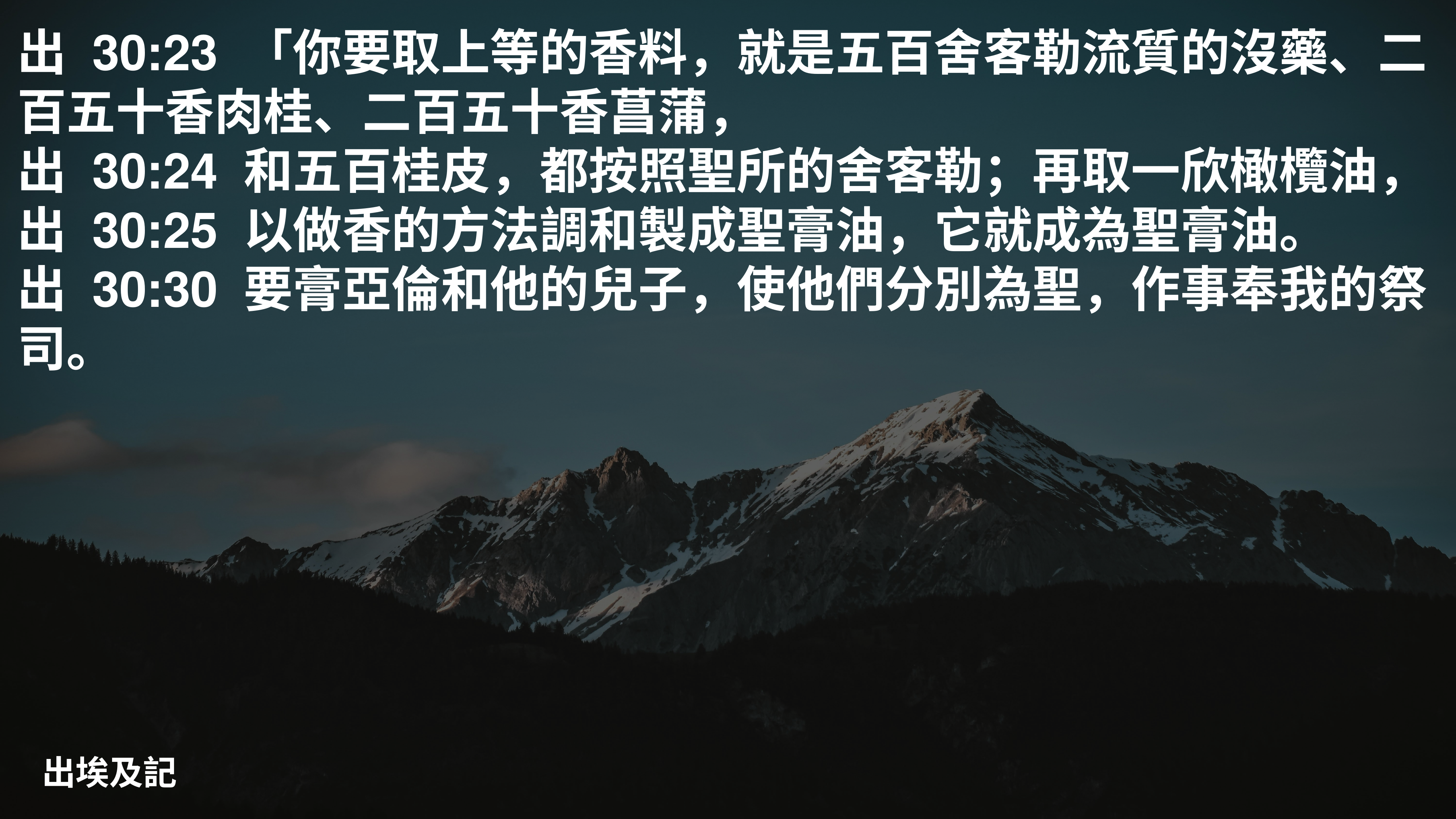

# 出 30:23 「你要取上等的香料，就是五百舍客勒流質的沒藥、二百五十香肉桂、二百五十香菖蒲，
出 30:24 和五百桂皮，都按照聖所的舍客勒；再取一欣橄欖油，
出 30:25 以做香的方法調和製成聖膏油，它就成為聖膏油。
出 30:30 要膏亞倫和他的兒子，使他們分別為聖，作事奉我的祭司。
出埃及記